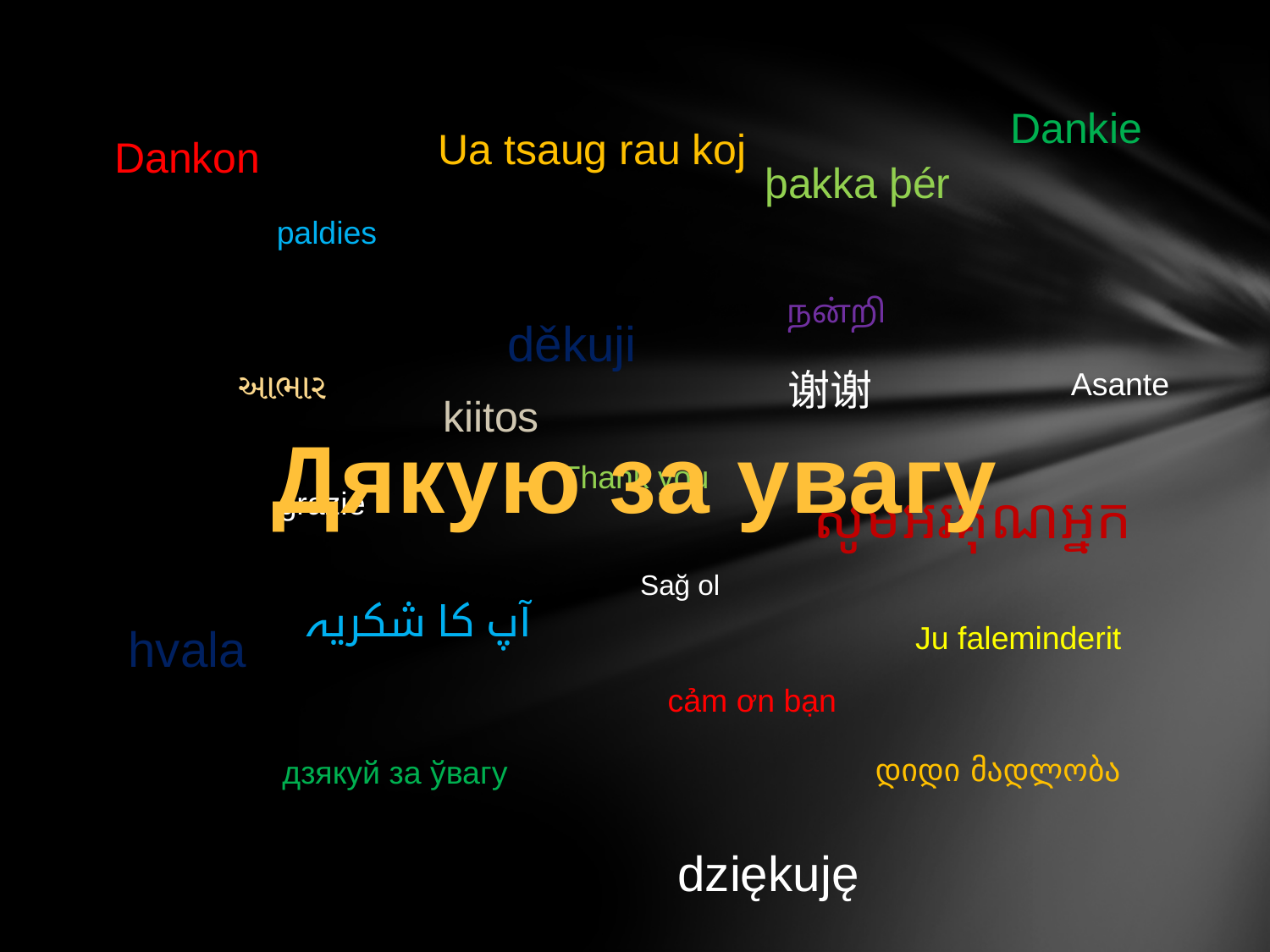

Dankie
Ua tsaug rau koj
Dankon
þakka þér
paldies
நன்றி
děkuji
આભાર
谢谢
Asante
kiitos
Дякую за увагу
Thank you
សូមអរគុណអ្នក
grazie
Sağ ol
آپ کا شکریہ
hvala
Ju faleminderit
cảm ơn bạn
დიდი მადლობა
дзякуй за ўвагу
dziękuję